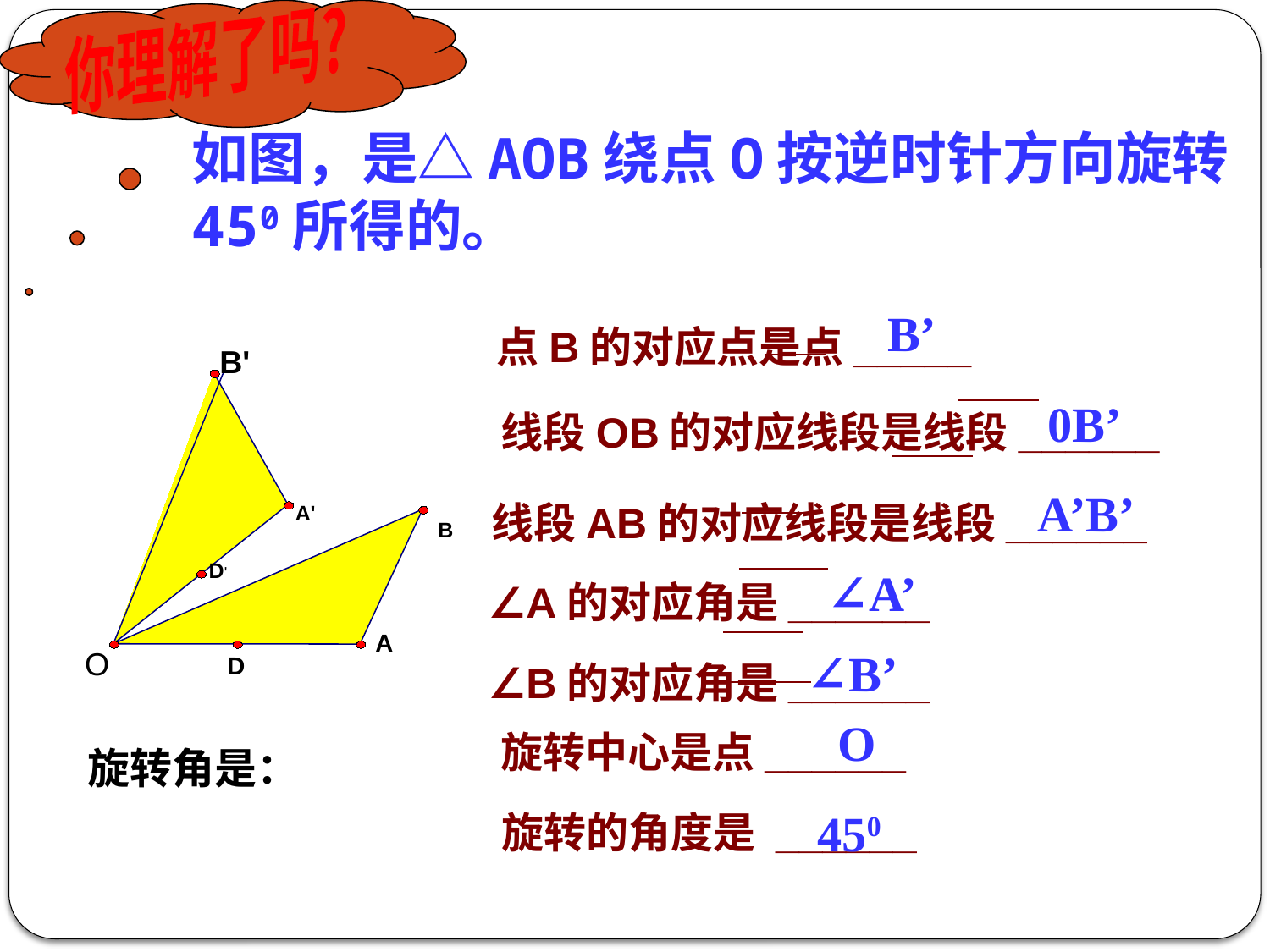

你理解了吗?
如图，是△AOB绕点O按逆时针方向旋转450所得的。

B’
点B的对应点是点_____

B'

A'

B
D'

A

O

D

0B’
线段OB的对应线段是线段______

A’B’

线段AB的对应线段是线段______

∠A’
∠A的对应角是______

∠B’

∠B的对应角是______
O
旋转中心是点______
旋转角是：
450
旋转的角度是 ______